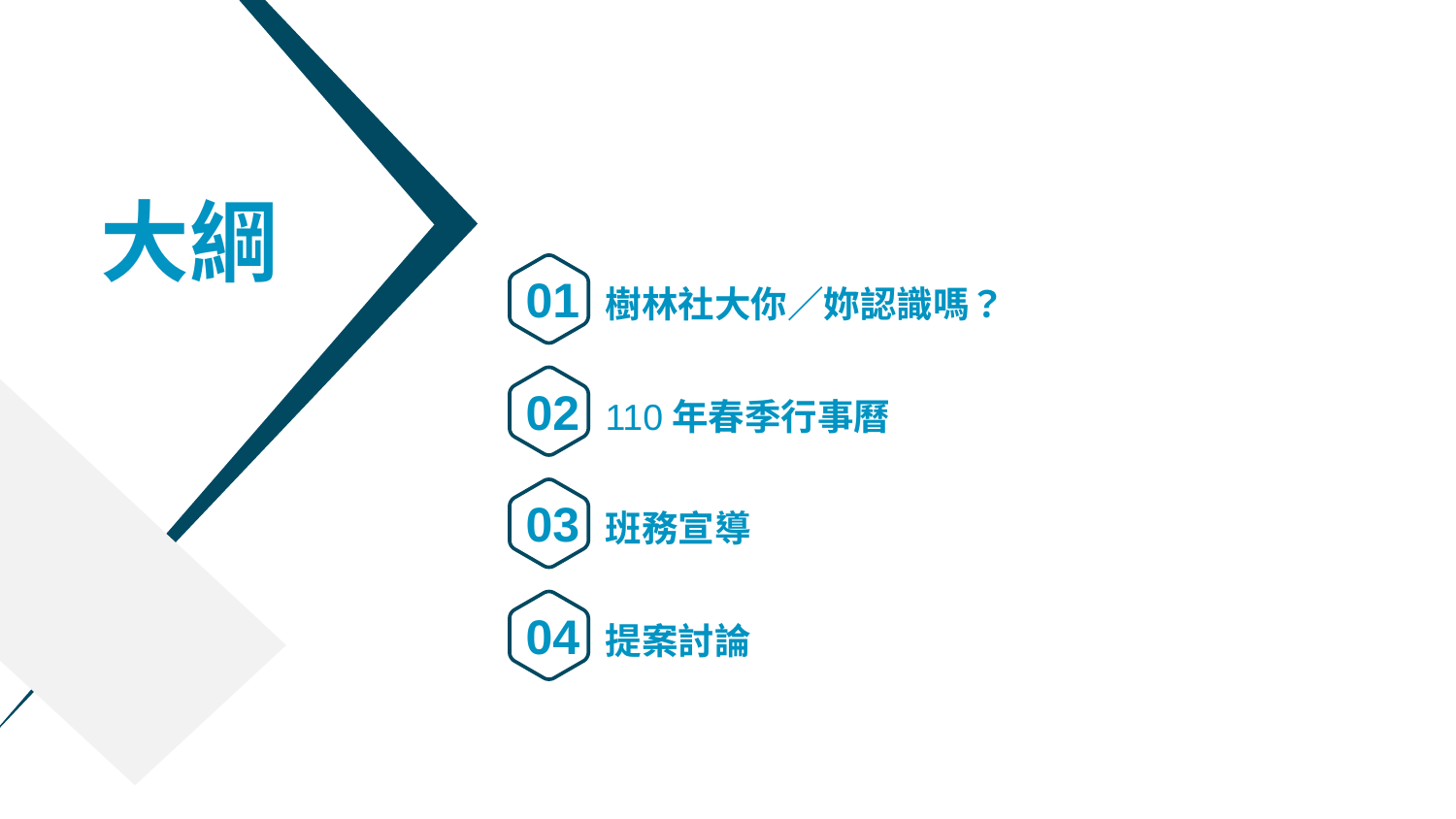

大綱

01
樹林社大你／妳認識嗎？

02
110年春季行事曆

03
班務宣導

04
提案討論